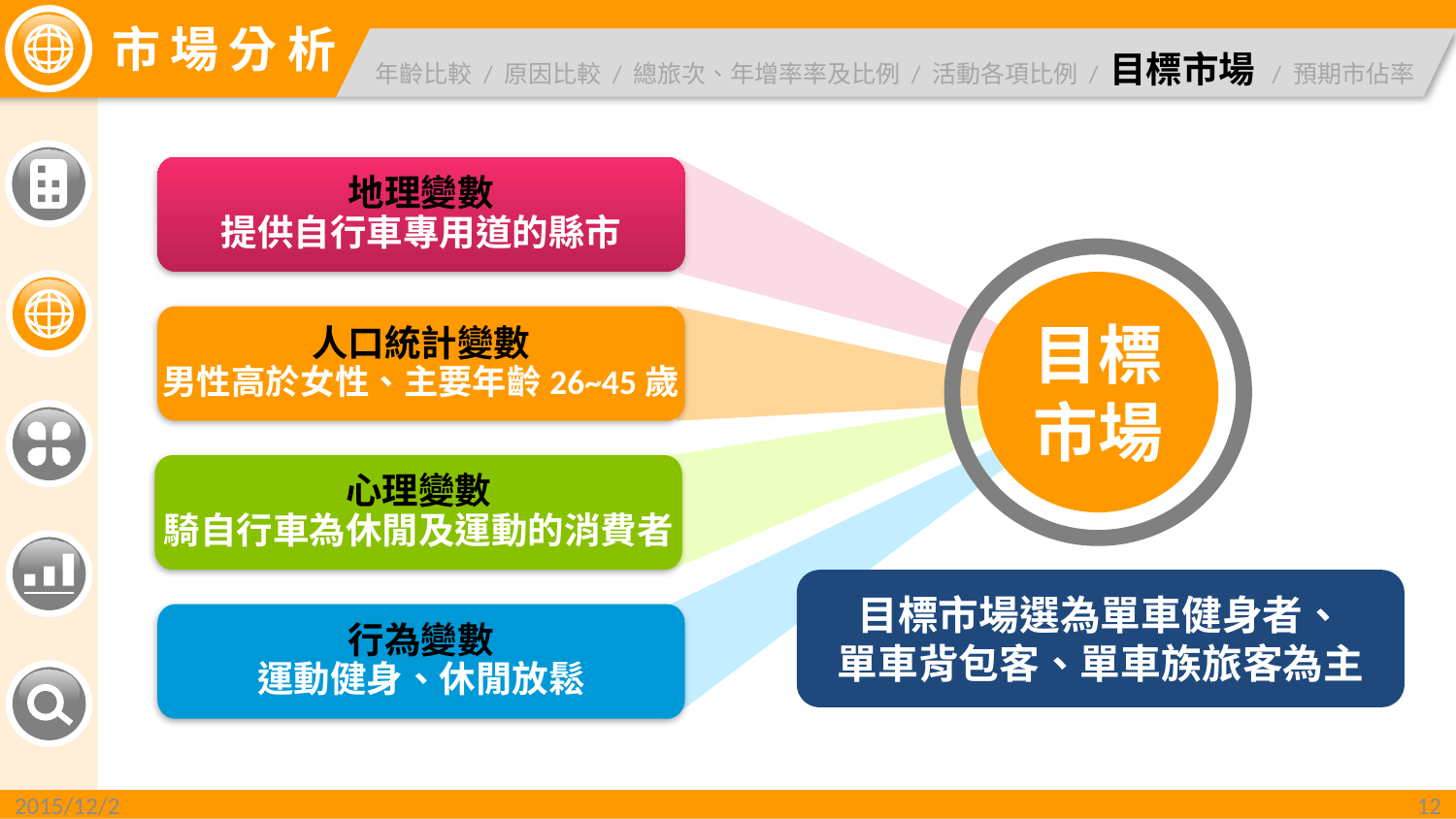

年齡比較 / 原因比較 / 總旅次、年增率率及比例 / 活動各項比例 / 目標市場 / 預期市佔率
地理變數
提供自行車專用道的縣市

目標
市場
人口統計變數
男性高於女性、主要年齡26~45歲

心理變數
騎自行車為休閒及運動的消費者

行為變數
運動健身、休閒放鬆
目標市場選為單車健身者、
單車背包客、單車族旅客為主
2015/12/2
12